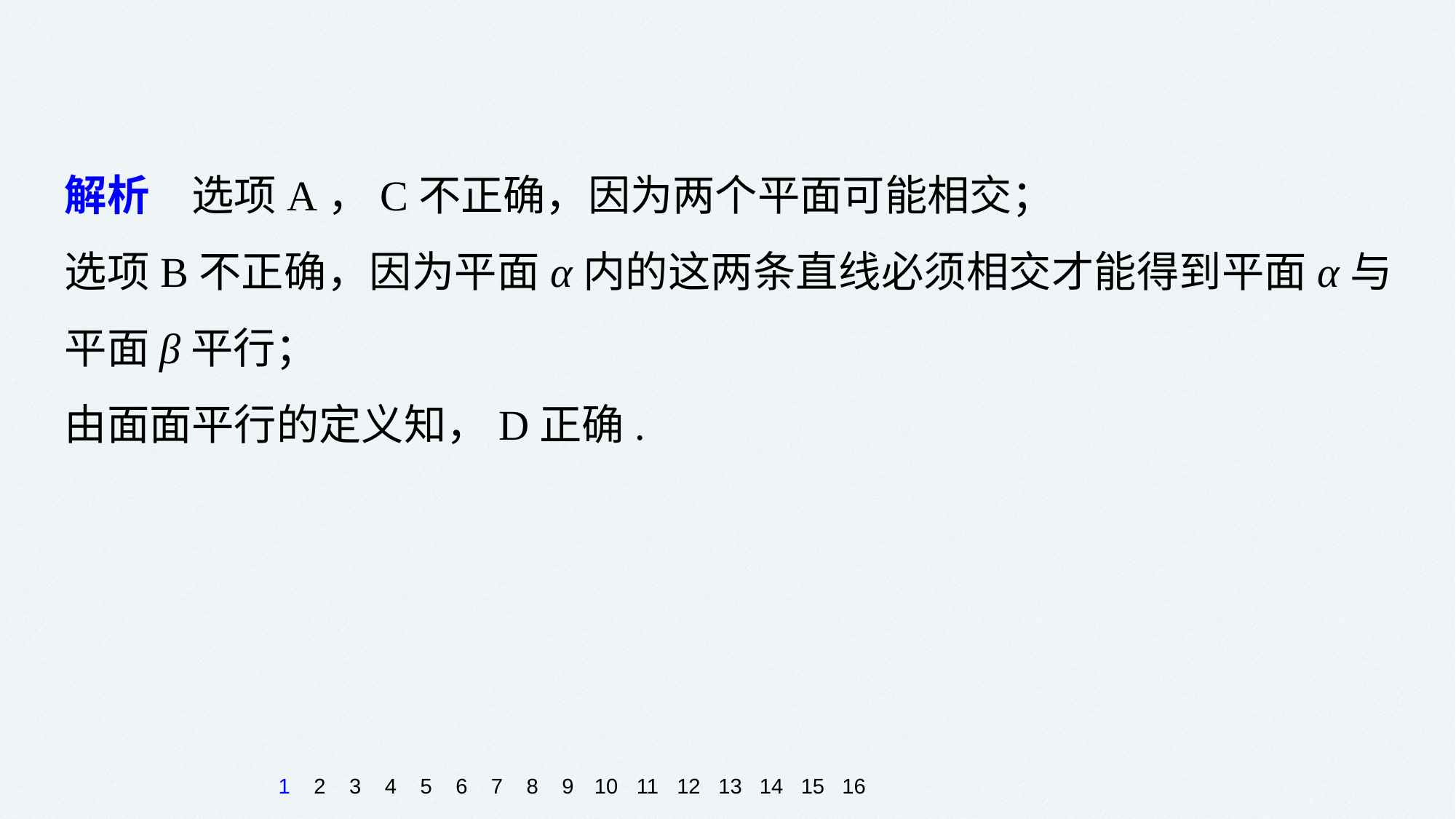

解析　选项A，C不正确，因为两个平面可能相交；
选项B不正确，因为平面α内的这两条直线必须相交才能得到平面α与平面β平行；
由面面平行的定义知，D正确.
1
2
3
4
5
6
7
8
9
10
11
12
13
14
15
16